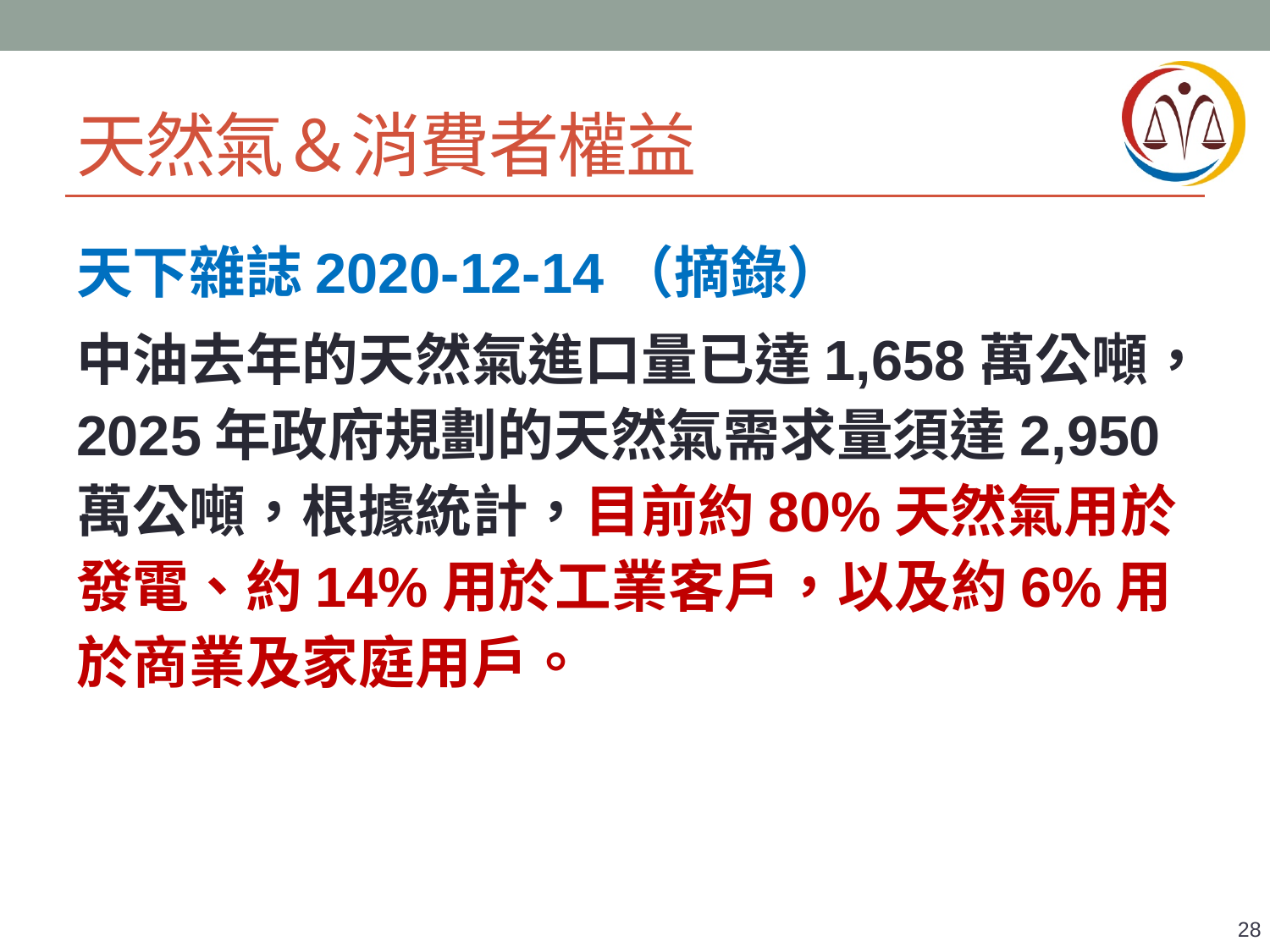

# 天然氣＆消費者權益
天下雜誌2020-12-14（摘錄）
中油去年的天然氣進口量已達1,658萬公噸，2025年政府規劃的天然氣需求量須達2,950萬公噸，根據統計，目前約80%天然氣用於發電、約14%用於工業客戶，以及約6%用於商業及家庭用戶。

28